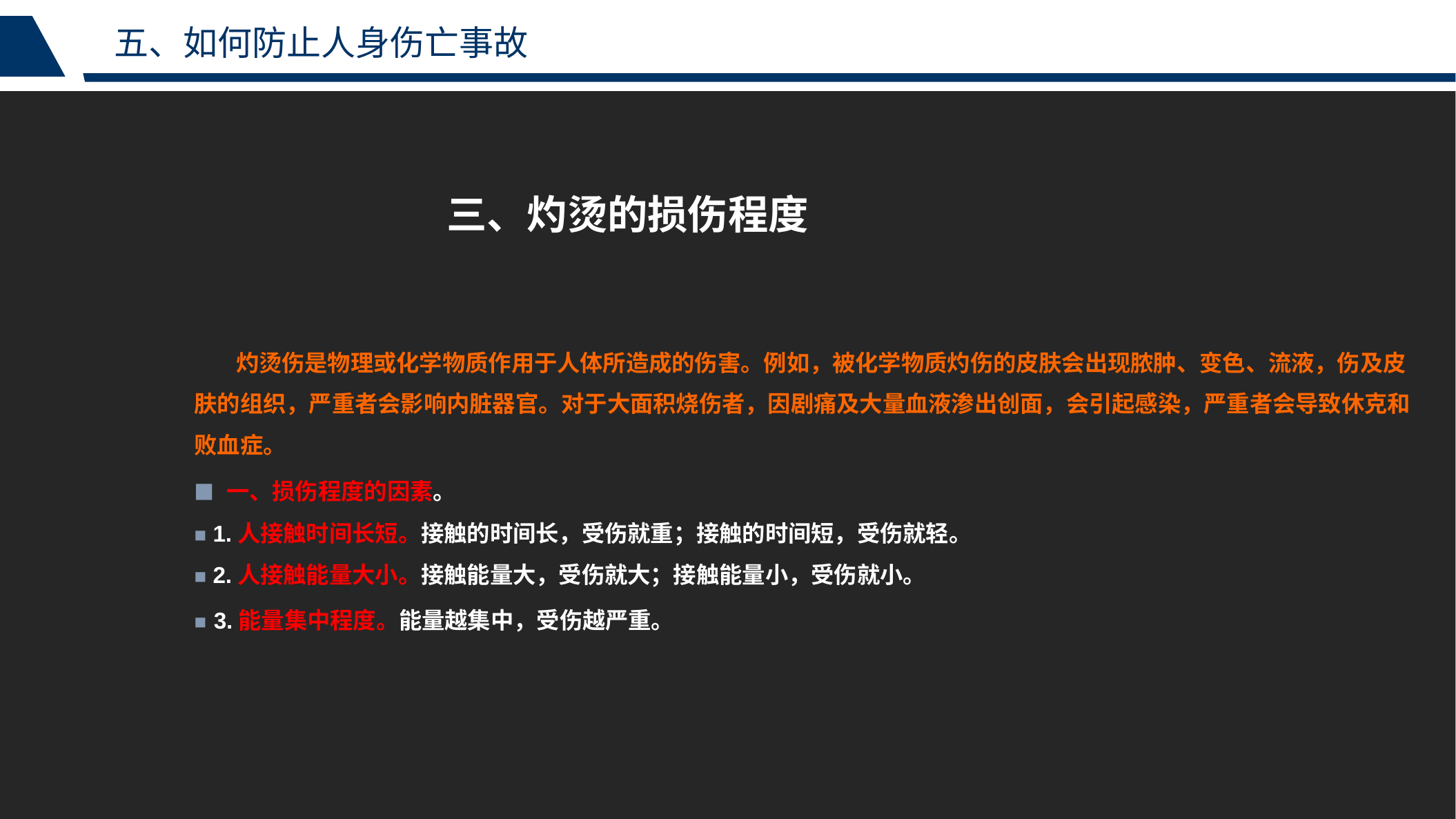

五、如何防止人身伤亡事故

三、灼烫的损伤程度
       灼烫伤是物理或化学物质作用于人体所造成的伤害。例如，被化学物质灼伤的皮肤会出现脓肿、变色、流液，伤及皮肤的组织，严重者会影响内脏器官。对于大面积烧伤者，因剧痛及大量血液渗出创面，会引起感染，严重者会导致休克和败血症。
■ 一、损伤程度的因素。
■ 1.人接触时间长短。接触的时间长，受伤就重；接触的时间短，受伤就轻。
■ 2.人接触能量大小。接触能量大，受伤就大；接触能量小，受伤就小。
■ 3.能量集中程度。能量越集中，受伤越严重。